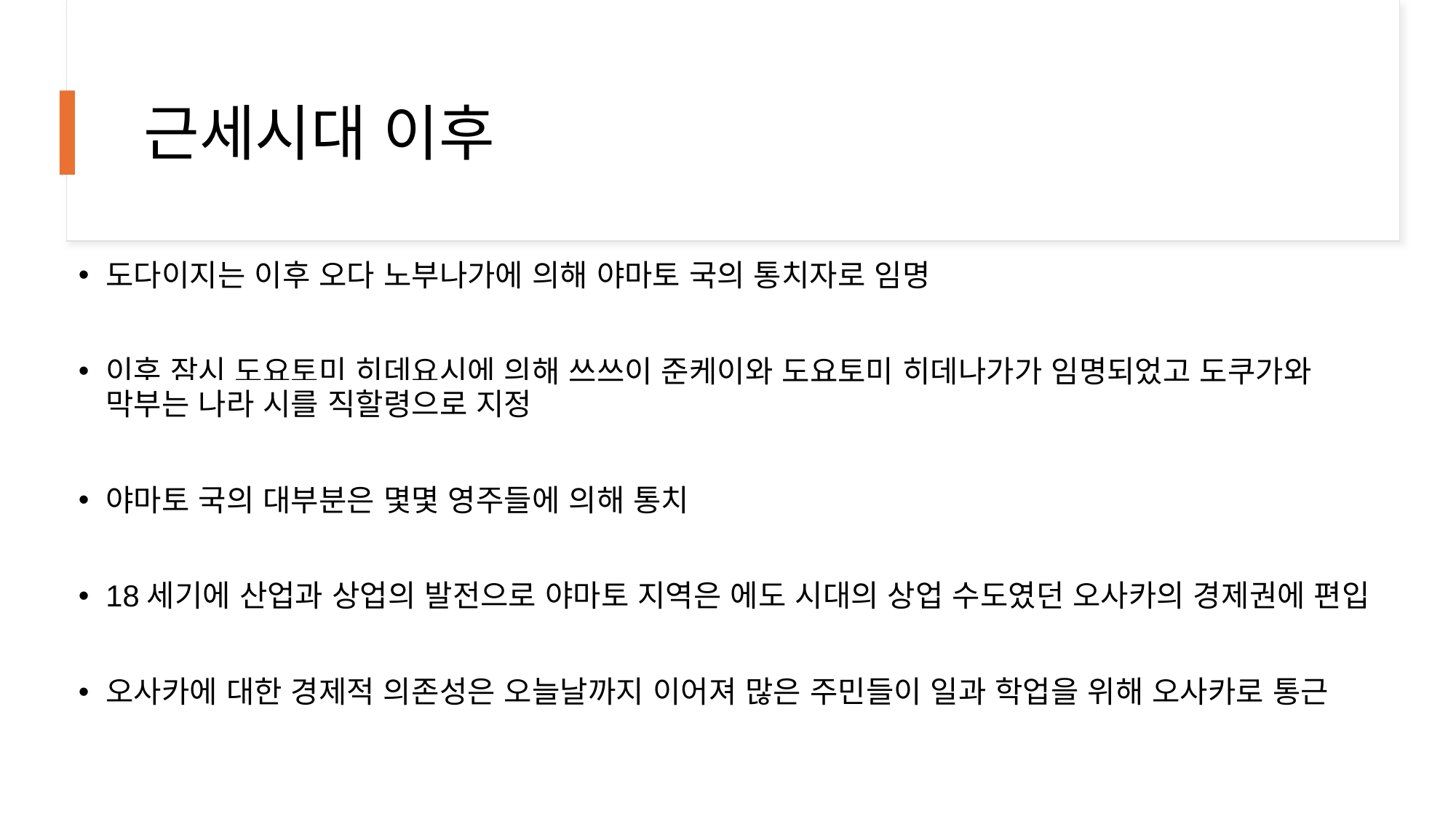

# 근세시대 이후

도다이지는 이후 오다 노부나가에 의해 야마토 국의 통치자로 임명

이후 잠시 도요토미 히데요시에 의해 쓰쓰이 준케이와 도요토미 히데나가가 임명되었고 도쿠가와 막부는 나라 시를 직할령으로 지정

야마토 국의 대부분은 몇몇 영주들에 의해 통치

18세기에 산업과 상업의 발전으로 야마토 지역은 에도 시대의 상업 수도였던 오사카의 경제권에 편입

오사카에 대한 경제적 의존성은 오늘날까지 이어져 많은 주민들이 일과 학업을 위해 오사카로 통근